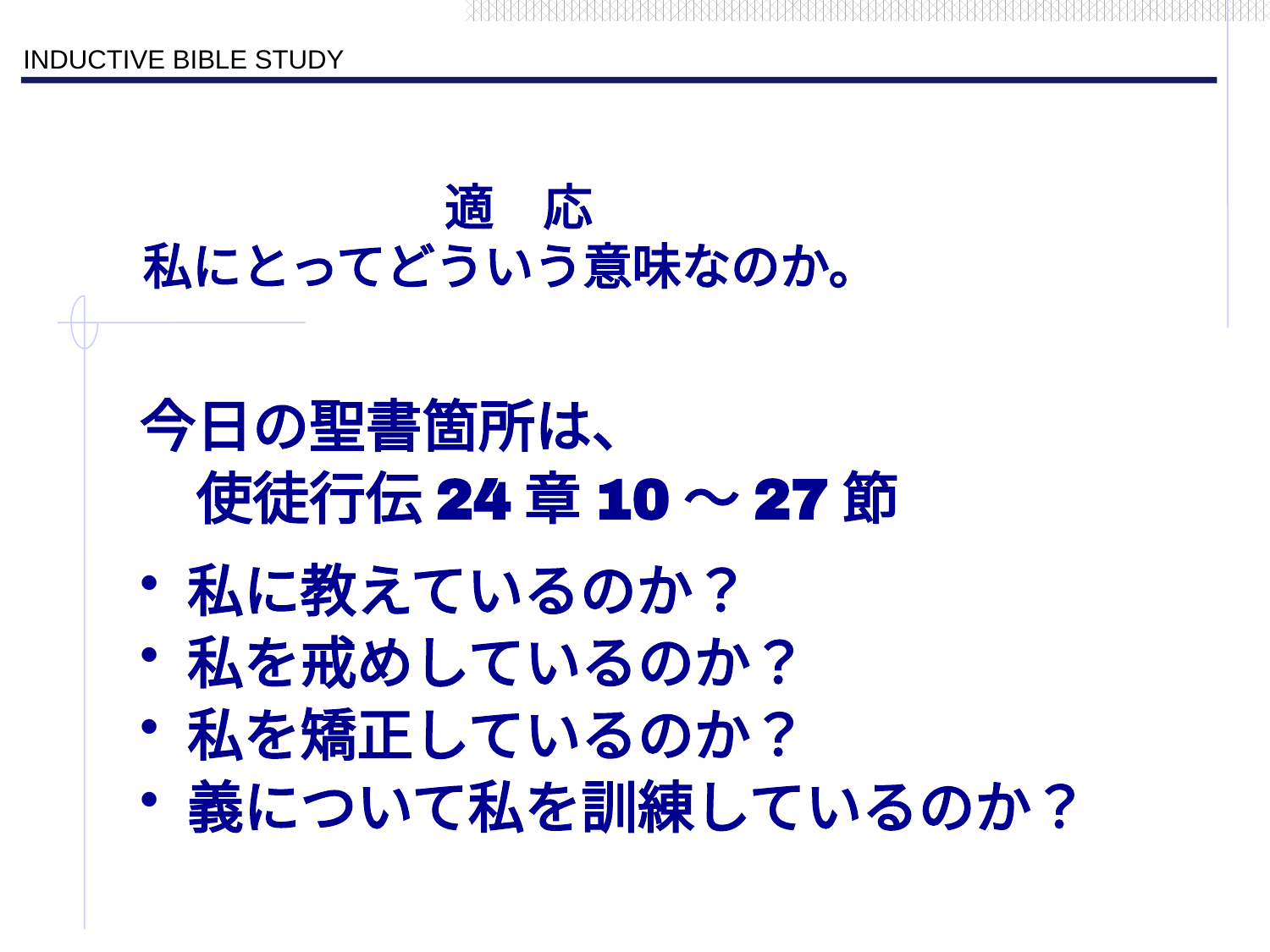

# 適　応 私にとってどういう意味なのか。
今日の聖書箇所は、
　使徒行伝24章10～27節

私に教えているのか？
私を戒めしているのか？
私を矯正しているのか？
義について私を訓練しているのか？